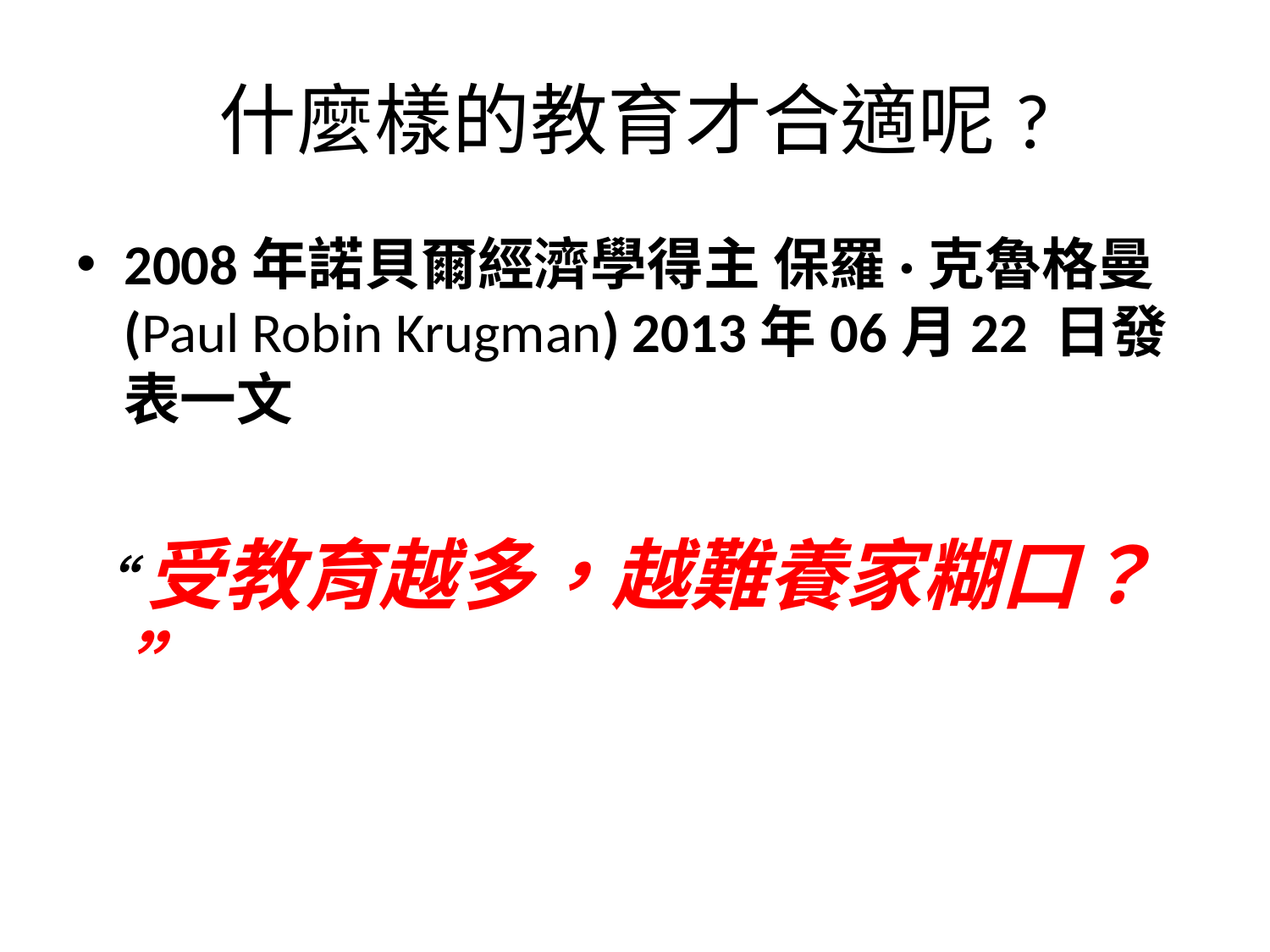

# 什麼樣的教育才合適呢?
2008年諾貝爾經濟學得主 保羅·克魯格曼(Paul Robin Krugman) 2013年06月22 日發表一文

“受教育越多，越難養家糊口？”